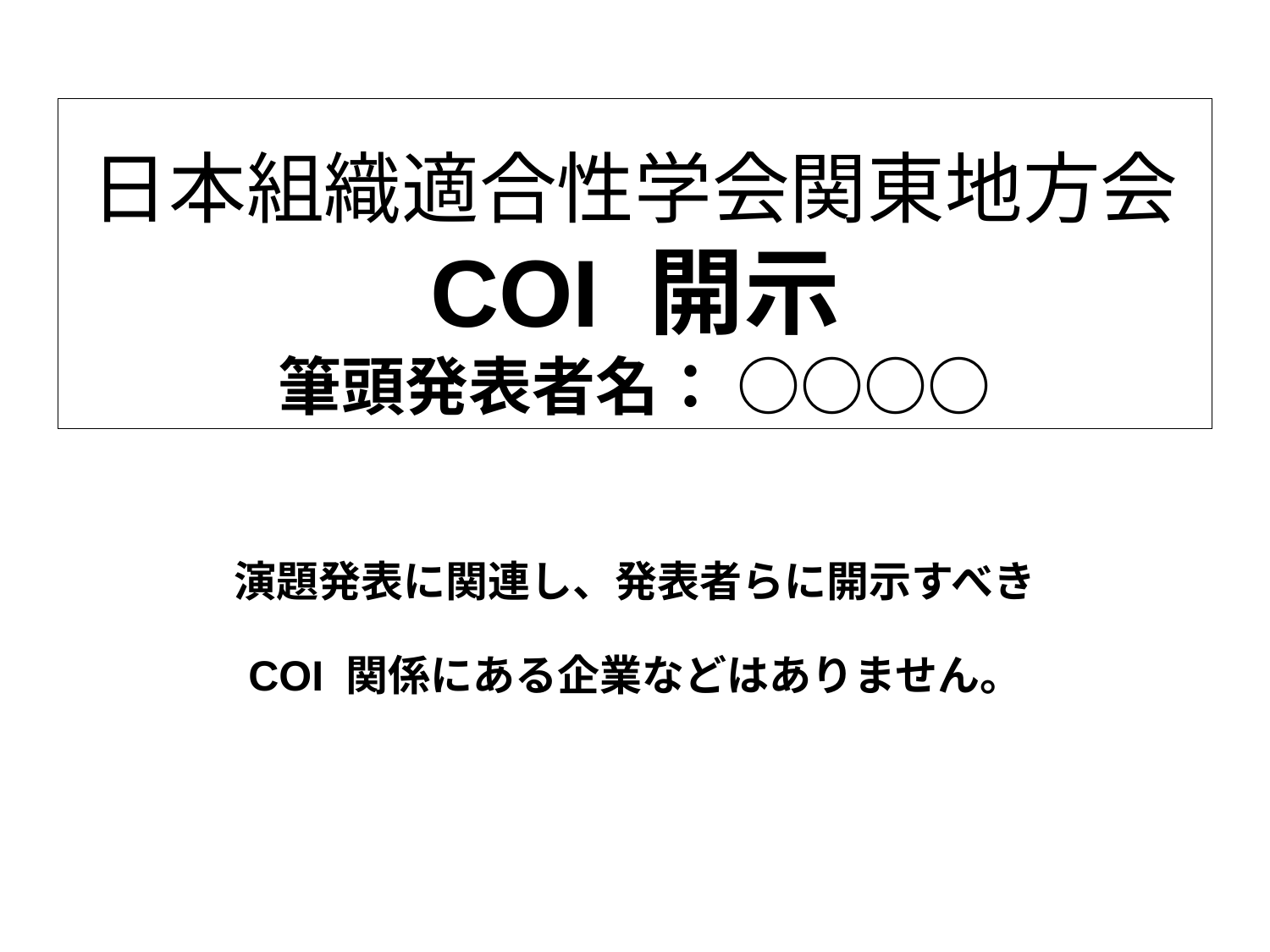

# 日本組織適合性学会関東地方会 COI 開示 筆頭発表者名： ○○○○
演題発表に関連し、発表者らに開示すべき
COI 関係にある企業などはありません。